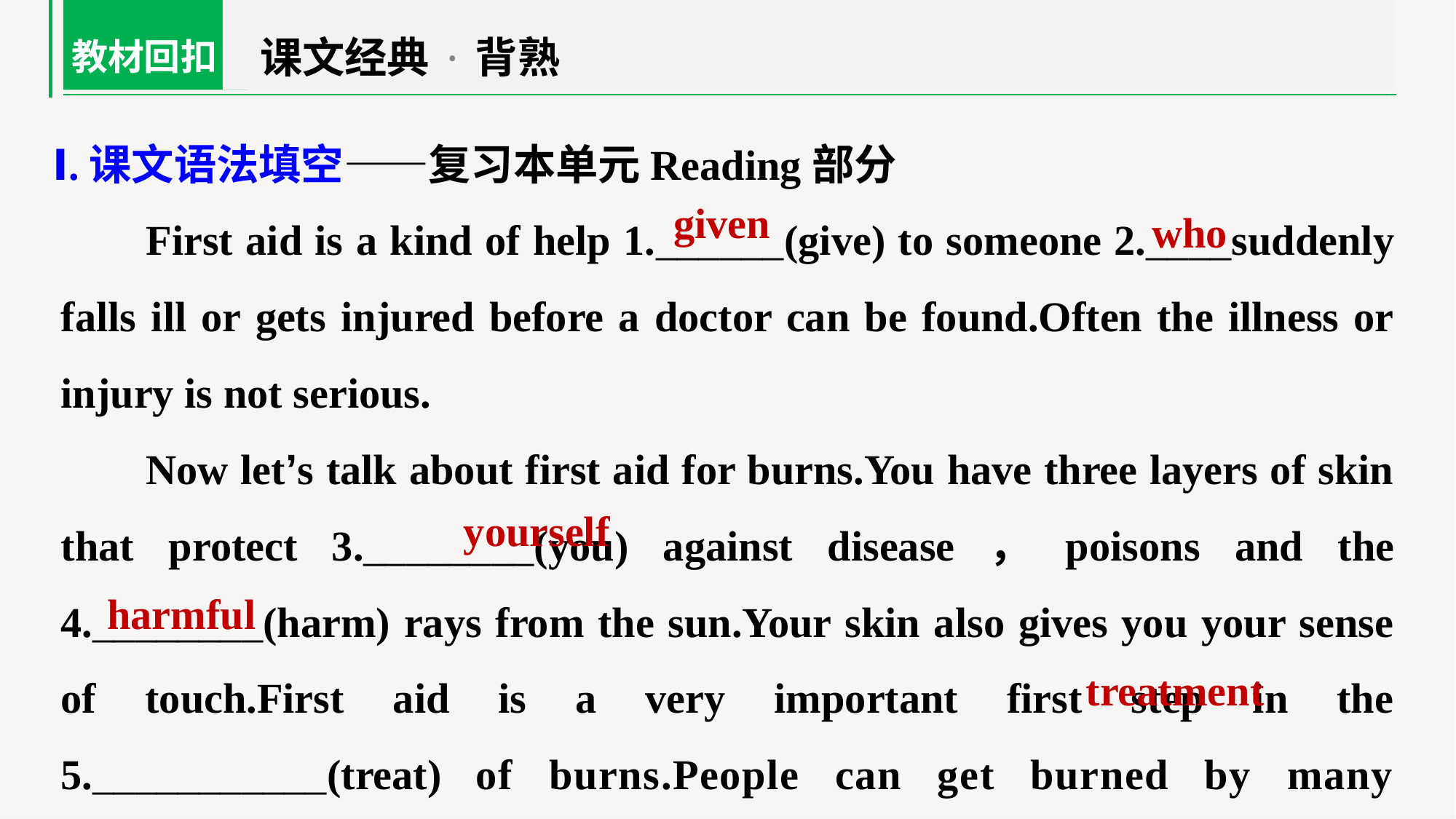

课文经典·背熟
教材回扣
Ⅰ.课文语法填空——复习本单元Reading部分
First aid is a kind of help 1.______(give) to someone 2.____suddenly falls ill or gets injured before a doctor can be found.Often the illness or injury is not serious.
Now let’s talk about first aid for burns.You have three layers of skin that protect 3.________(you) against disease，poisons and the 4.________(harm) rays from the sun.Your skin also gives you your sense of touch.First aid is a very important first step in the 5.___________(treat) of burns.People can get burned by many things，such as hot liquids，
given
who
yourself
harmful
treatment